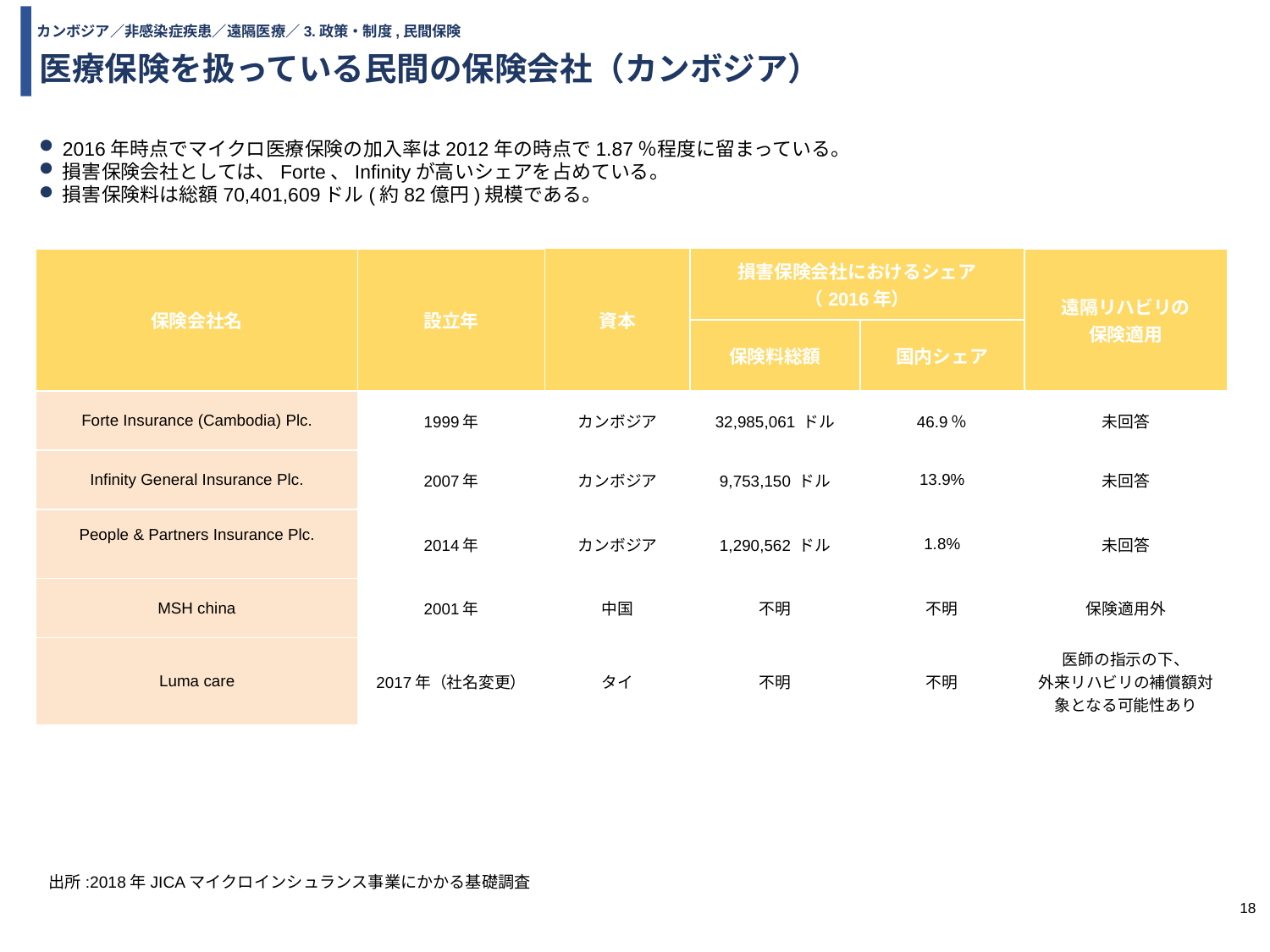

カンボジア／非感染症疾患／遠隔医療／3.政策・制度,民間保険
医療保険を扱っている民間の保険会社（カンボジア）
# 2016年時点でマイクロ医療保険の加入率は2012年の時点で1.87％程度に留まっている。
損害保険会社としては、Forte、Infinityが高いシェアを占めている。
損害保険料は総額70,401,609ドル(約82億円)規模である。
|  |
| --- |
| 保険会社名 | 設立年 | 資本 | 損害保険会社におけるシェア （2016年） |  | 遠隔リハビリの 保険適用 |
| --- | --- | --- | --- | --- | --- |
|  |  |  | 保険料総額 | 国内シェア |  |
| Forte Insurance (Cambodia) Plc. | 1999年 | カンボジア | 32,985,061 ドル | 46.9％ | 未回答 |
| Infinity General Insurance Plc. | 2007年 | カンボジア | 9,753,150 ドル | 13.9% | 未回答 |
| People & Partners Insurance Plc. | 2014年 | カンボジア | 1,290,562 ドル | 1.8% | 未回答 |
| MSH china | 2001年 | 中国 | 不明 | 不明 | 保険適用外 |
| Luma care | 2017年（社名変更） | タイ | 不明 | 不明 | 医師の指示の下、 外来リハビリの補償額対象となる可能性あり |
出所:2018年JICAマイクロインシュランス事業にかかる基礎調査
18